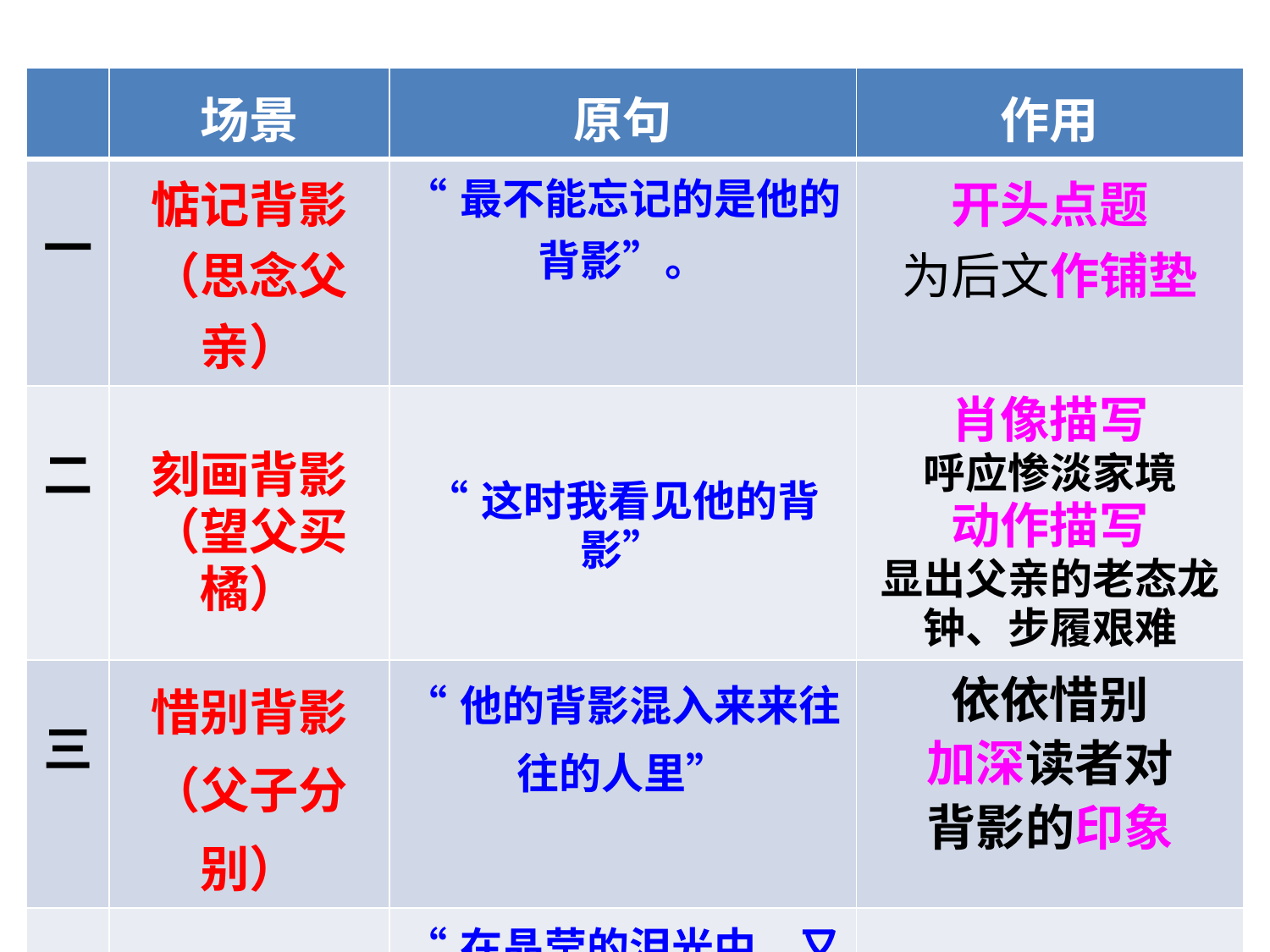

|  | 场景 | 原句 | 作用 |
| --- | --- | --- | --- |
| 一 | 惦记背影（思念父亲） | “最不能忘记的是他的背影”。 | 开头点题 为后文作铺垫 |
| 二 | 刻画背影（望父买橘） | “这时我看见他的背影” | 肖像描写 呼应惨淡家境 动作描写 显出父亲的老态龙钟、步履艰难 |
| 三 | 惜别背影（父子分别） | “他的背影混入来来往往的人里” | 依依惜别 加深读者对 背影的印象 |
| 四 | 回忆背影（别后怀念） | “在晶莹的泪光中，又看见那肥胖的、青布棉袍黑布马褂的背影” | 流露出对父亲 的殷切怀念 |